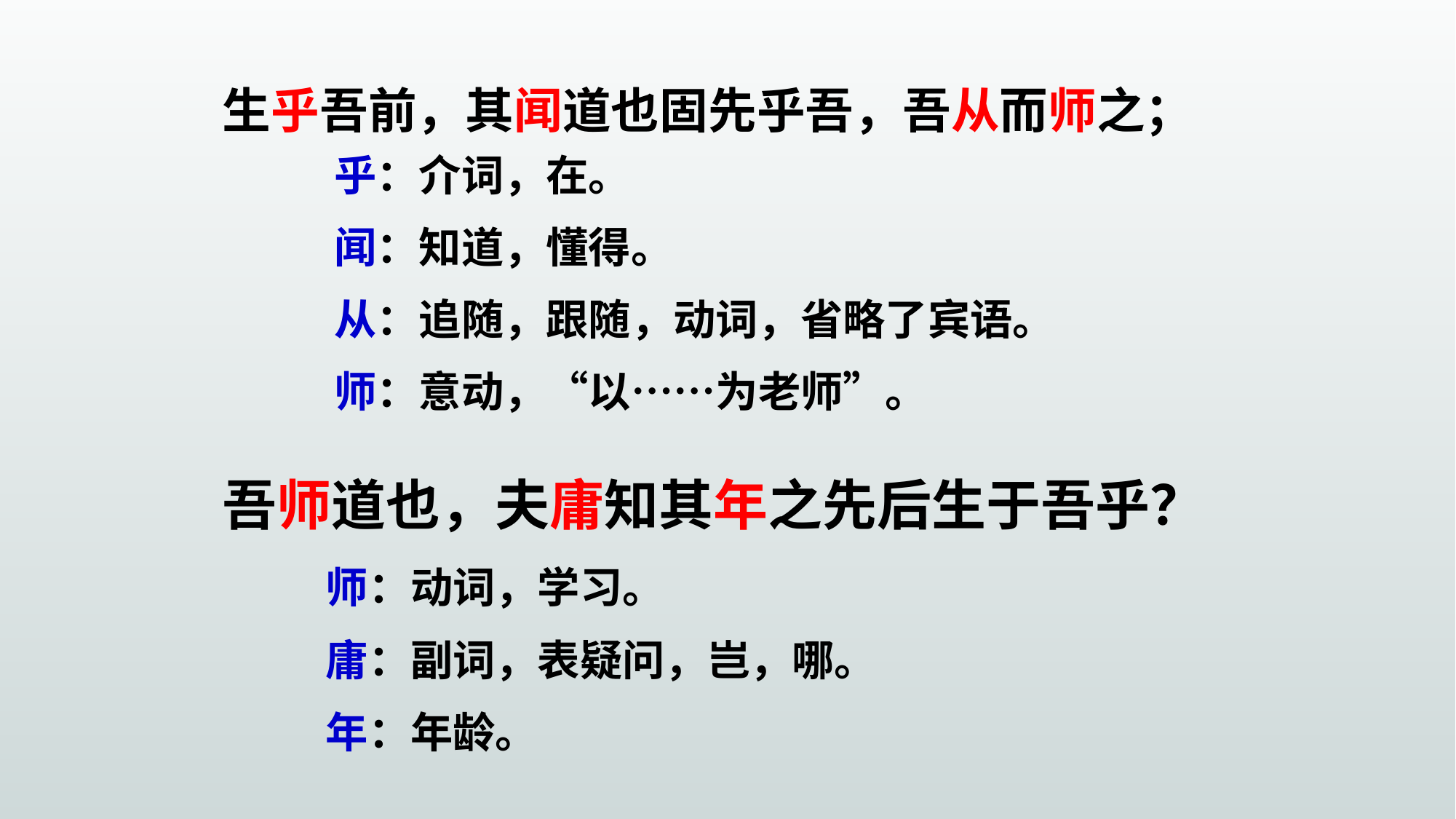

生乎吾前，其闻道也固先乎吾，吾从而师之；
乎：介词，在。
闻：知道，懂得。
从：追随，跟随，动词，省略了宾语。
师：意动，“以……为老师”。
吾师道也，夫庸知其年之先后生于吾乎？
师：动词，学习。
庸：副词，表疑问，岂，哪。
年：年龄。